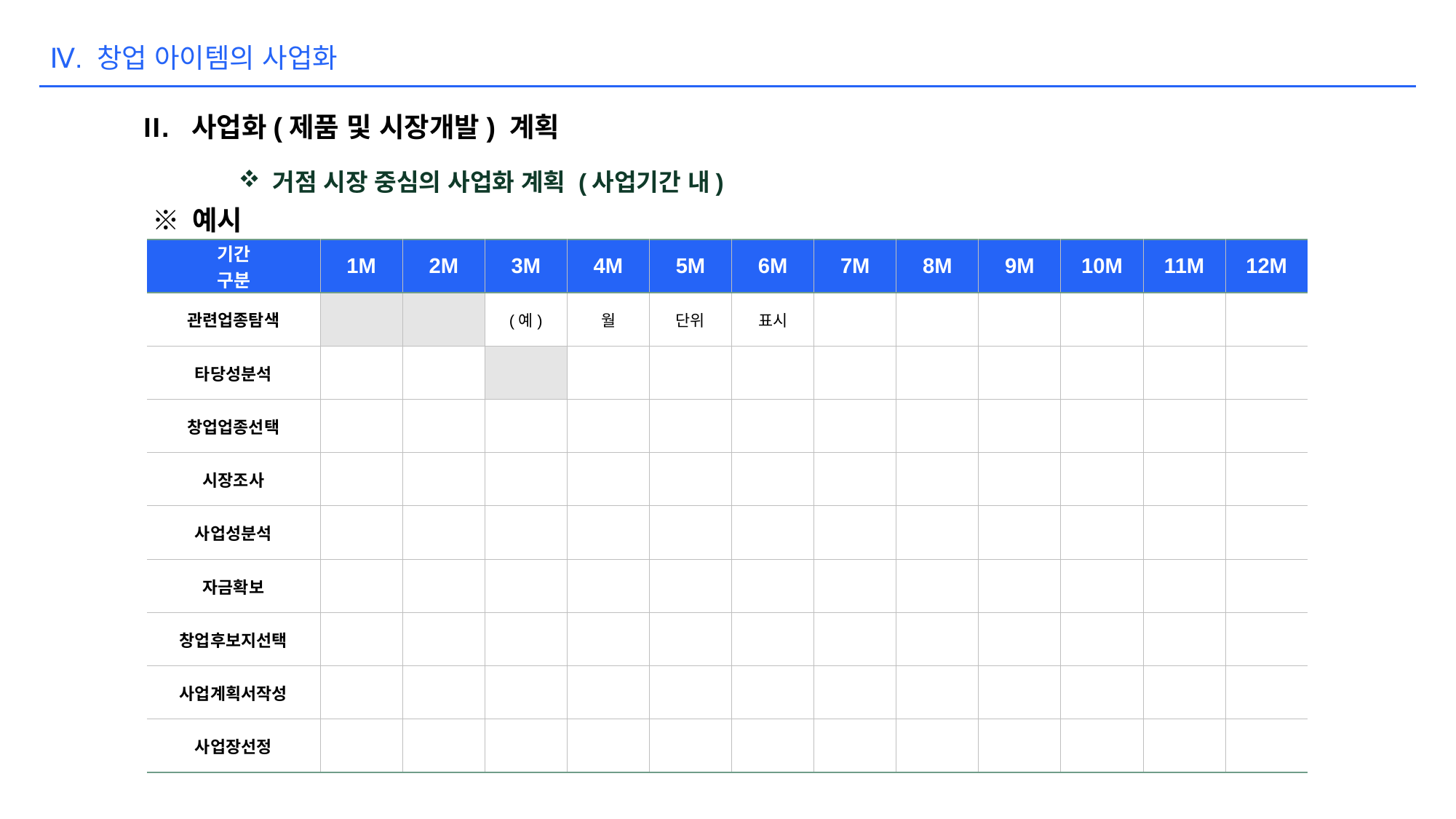

Ⅳ. 창업 아이템의 사업화
사업화(제품 및 시장개발) 계획
거점 시장 중심의 사업화 계획 (사업기간 내)
※ 예시
| 기간 구분 | 1M | 2M | 3M | 4M | 5M | 6M | 7M | 8M | 9M | 10M | 11M | 12M |
| --- | --- | --- | --- | --- | --- | --- | --- | --- | --- | --- | --- | --- |
| 관련업종탐색 |  |  | (예) | 월 | 단위 | 표시 |  |  |  |  |  |  |
| 타당성분석 |  |  |  |  |  |  |  |  |  |  |  |  |
| 창업업종선택 |  |  |  |  |  |  |  |  |  |  |  |  |
| 시장조사 |  |  |  |  |  |  |  |  |  |  |  |  |
| 사업성분석 |  |  |  |  |  |  |  |  |  |  |  |  |
| 자금확보 |  |  |  |  |  |  |  |  |  |  |  |  |
| 창업후보지선택 |  |  |  |  |  |  |  |  |  |  |  |  |
| 사업계획서작성 |  |  |  |  |  |  |  |  |  |  |  |  |
| 사업장선정 |  |  |  |  |  |  |  |  |  |  |  |  |